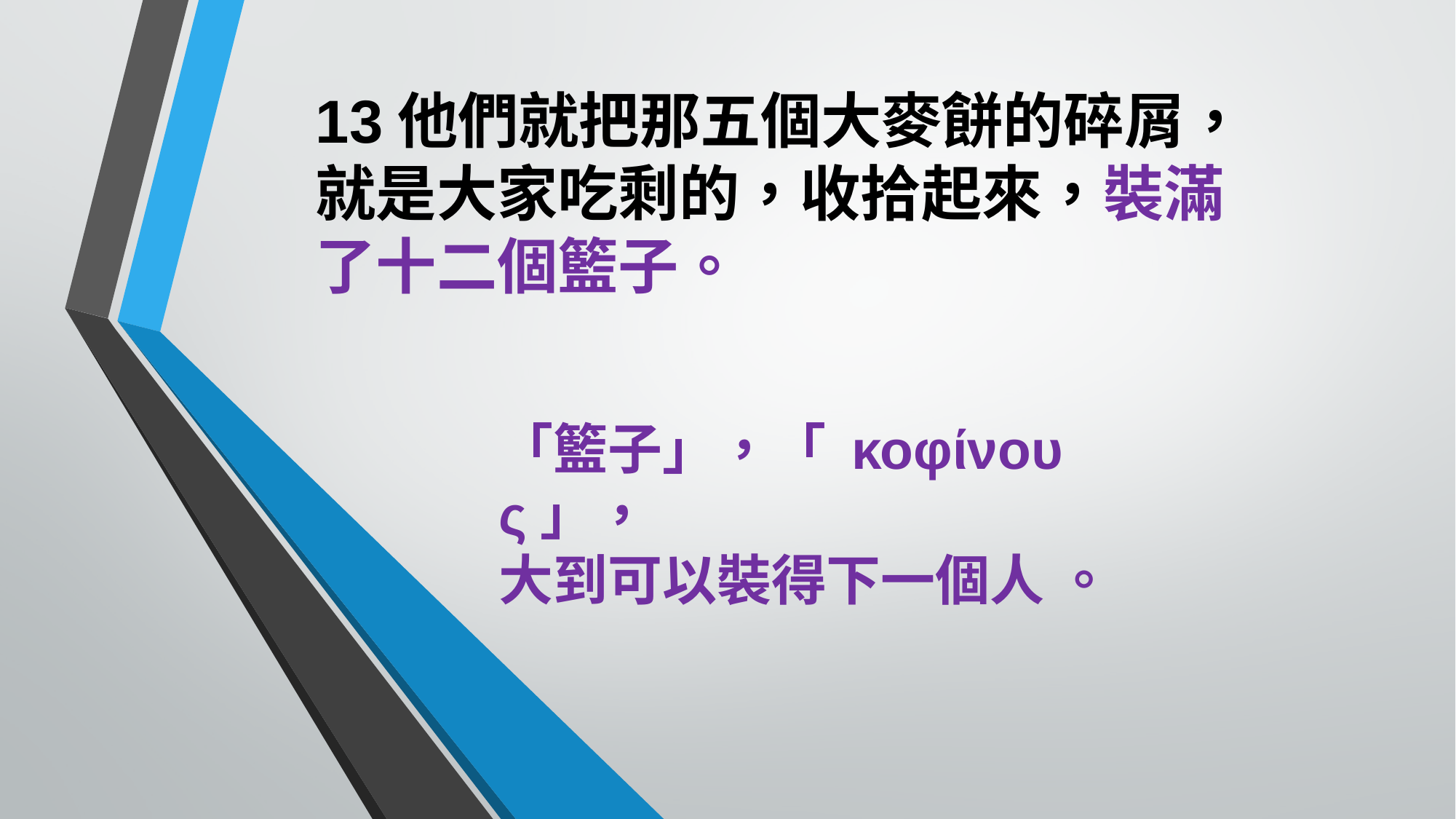

# 13他們就把那五個大麥餅的碎屑，就是大家吃剩的，收拾起來，裝滿了十二個籃子。
「籃子」，「 κοφίνους」，
大到可以裝得下一個人 。